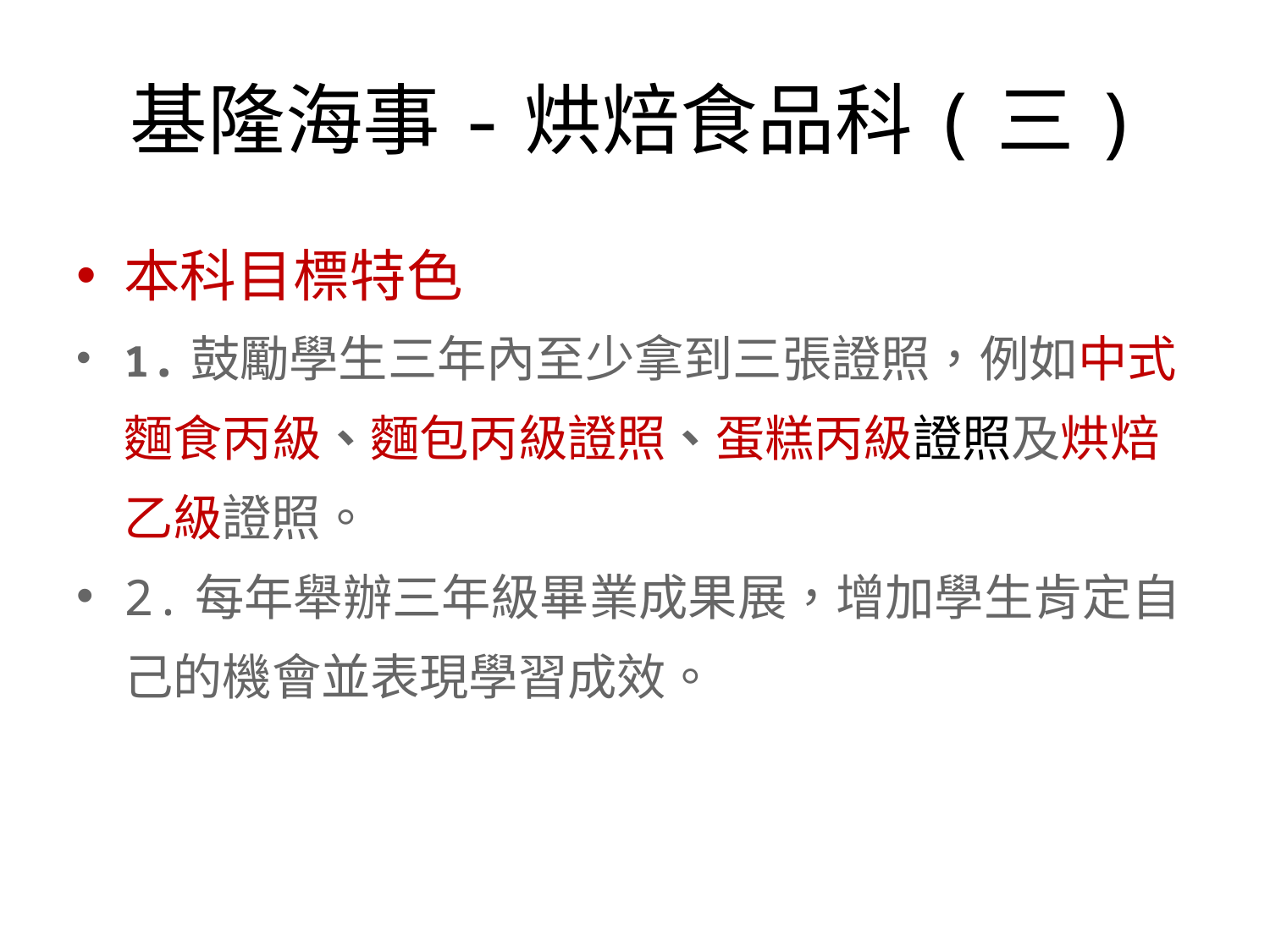

# 基隆海事-烘焙食品科(三)
本科目標特色
1.鼓勵學生三年內至少拿到三張證照，例如中式麵食丙級、麵包丙級證照、蛋糕丙級證照及烘焙乙級證照。
2.每年舉辦三年級畢業成果展，增加學生肯定自己的機會並表現學習成效。